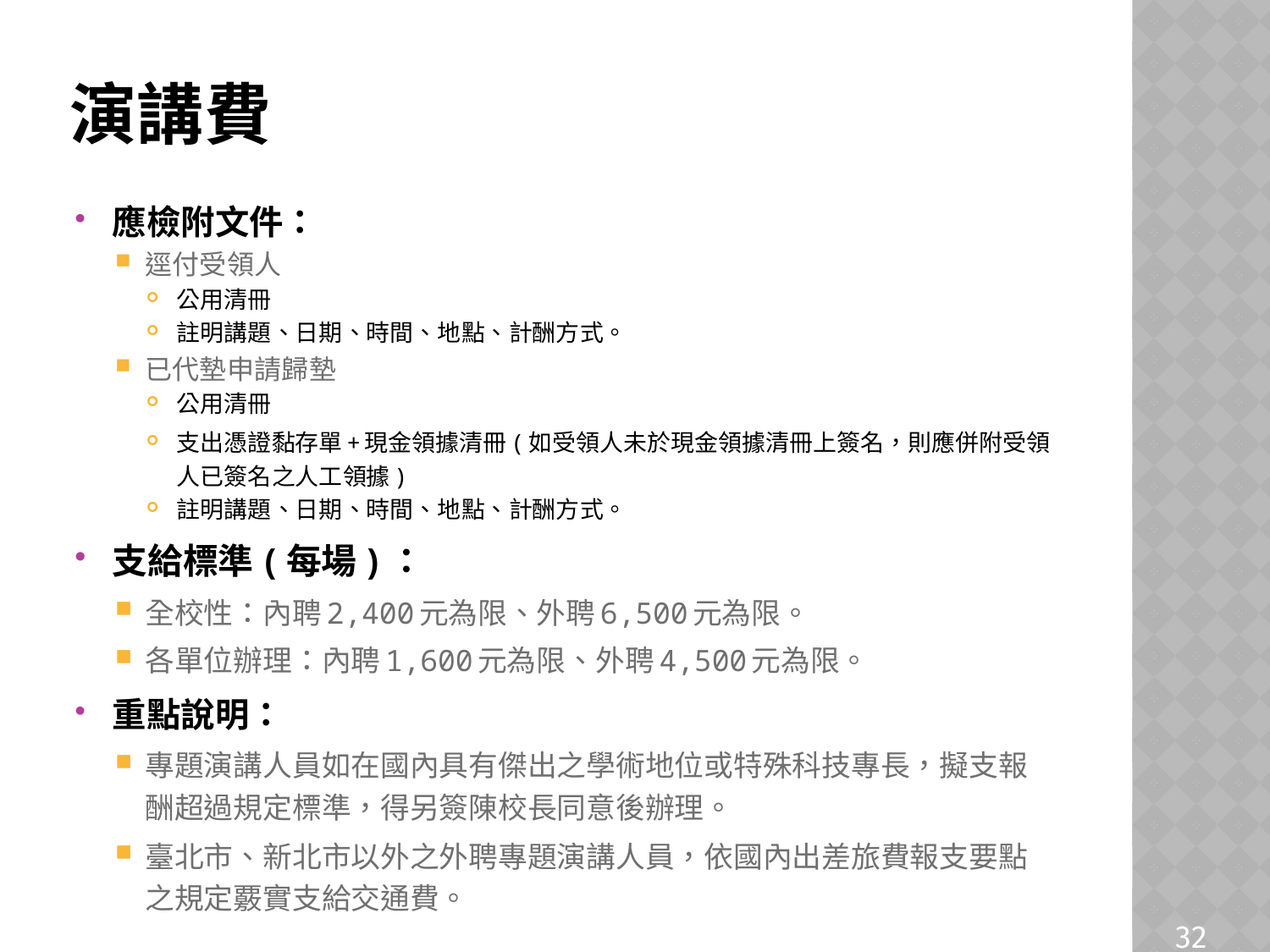

# 演講費
應檢附文件：
逕付受領人
公用清冊
註明講題、日期、時間、地點、計酬方式。
已代墊申請歸墊
公用清冊
支出憑證黏存單+現金領據清冊(如受領人未於現金領據清冊上簽名，則應併附受領人已簽名之人工領據)
註明講題、日期、時間、地點、計酬方式。
支給標準(每場)：
全校性：內聘2,400元為限、外聘6,500元為限。
各單位辦理：內聘1,600元為限、外聘4,500元為限。
重點說明：
專題演講人員如在國內具有傑出之學術地位或特殊科技專長，擬支報酬超過規定標準，得另簽陳校長同意後辦理。
臺北市、新北市以外之外聘專題演講人員，依國內出差旅費報支要點之規定覈實支給交通費。
32